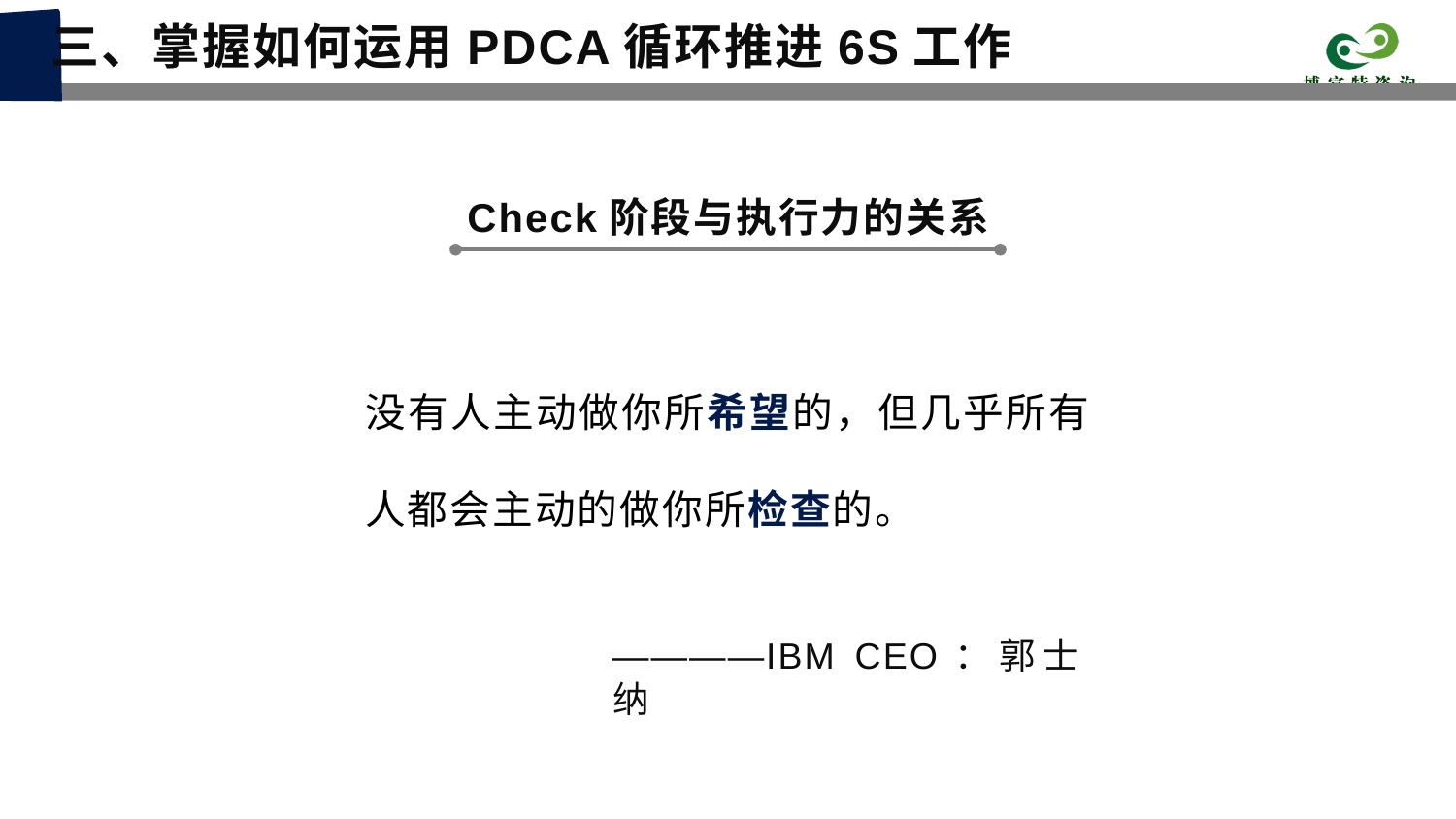

三、掌握如何运用PDCA循环推进6S工作
Check阶段与执行力的关系
没有人主动做你所希望的，但几乎所有人都会主动的做你所检查的。
————IBM CEO：郭士纳